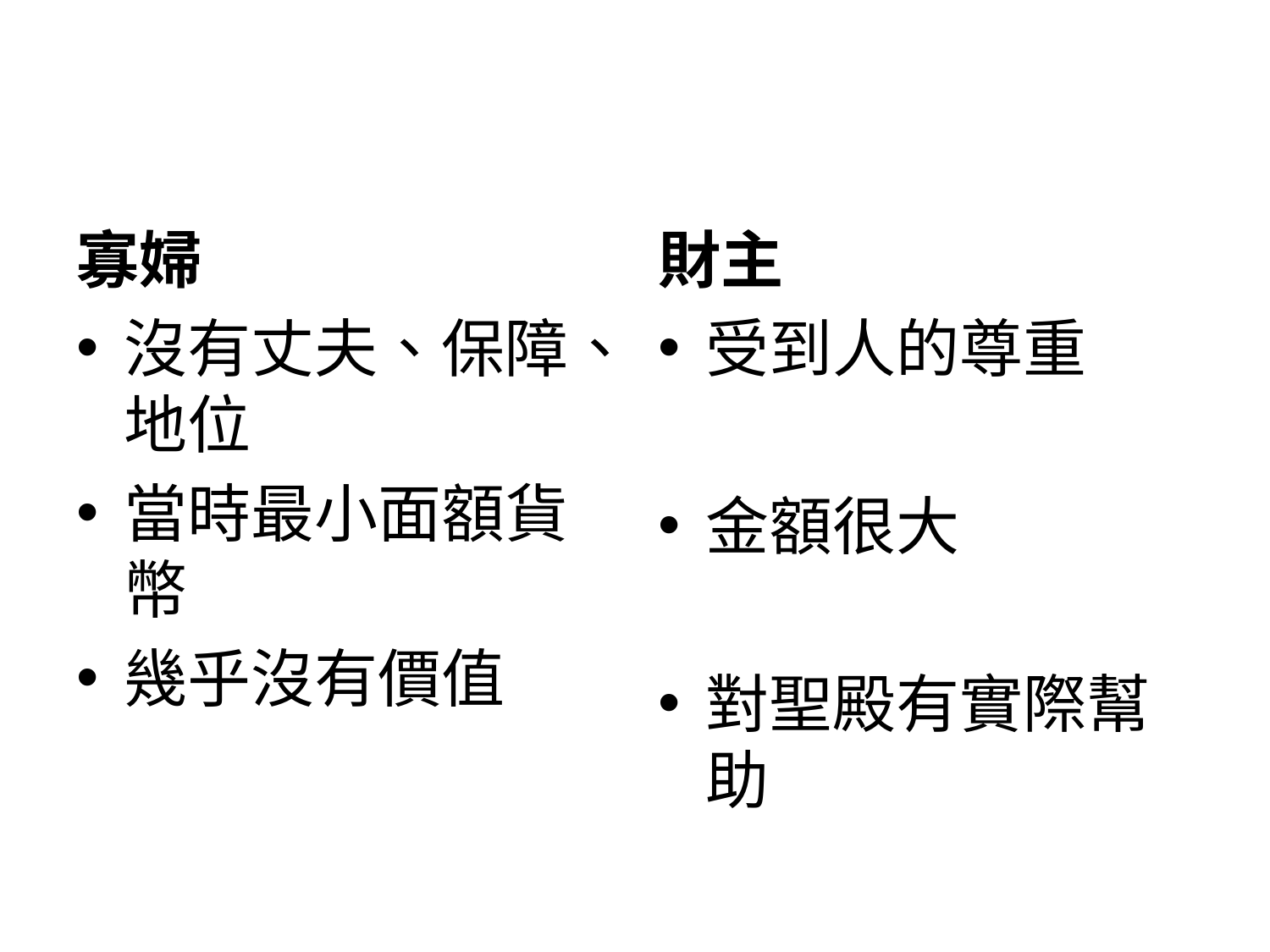

寡婦
財主
沒有丈夫、保障、地位
當時最小面額貨幣
幾乎沒有價值

受到人的尊重

金額很大

對聖殿有實際幫助